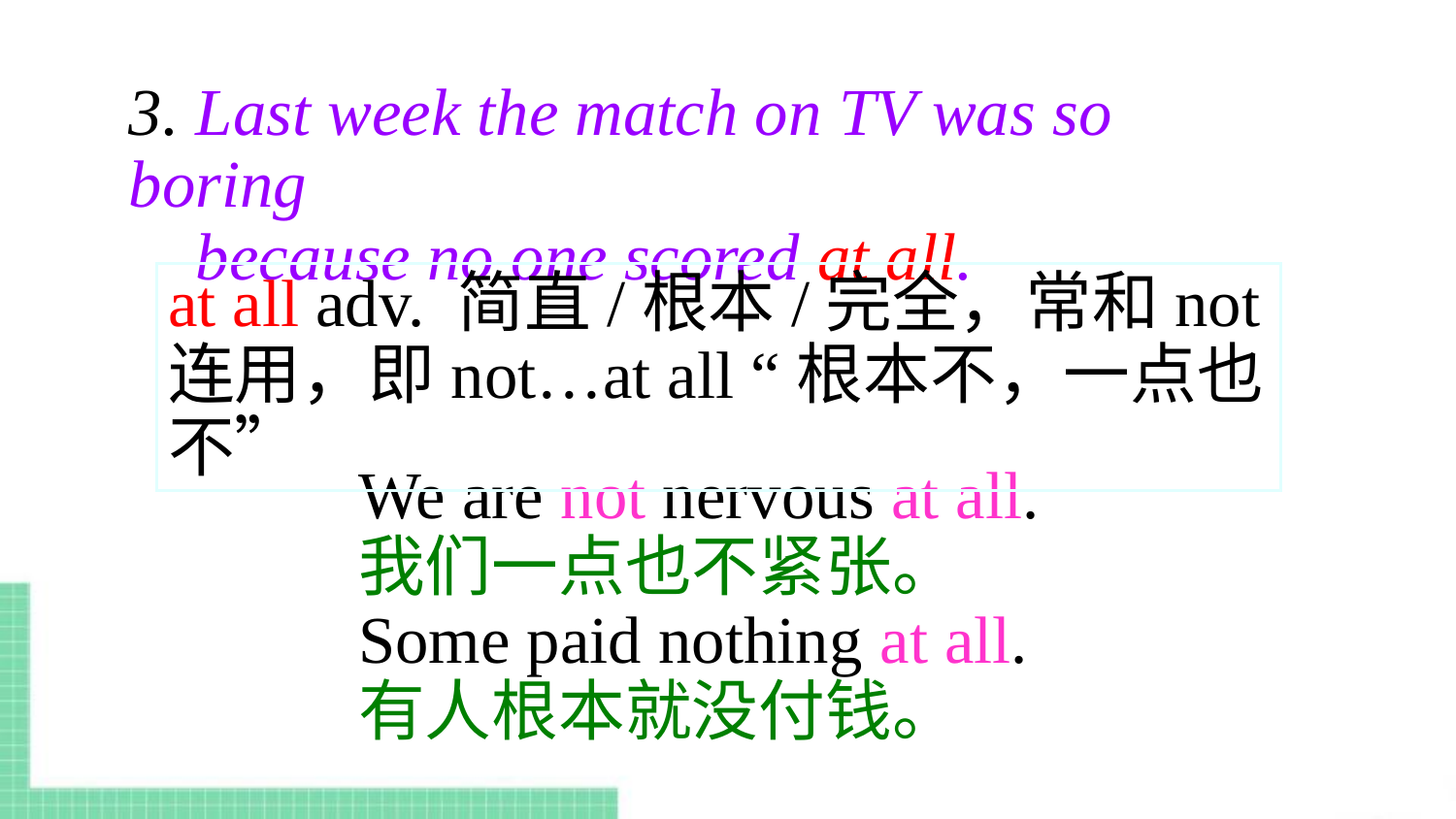

3. Last week the match on TV was so boring
    because no one scored at all.
at all adv. 简直/根本/完全，常和not连用，即not…at all “根本不，一点也不”
We are not nervous at all.
我们一点也不紧张。
Some paid nothing at all.
有人根本就没付钱。